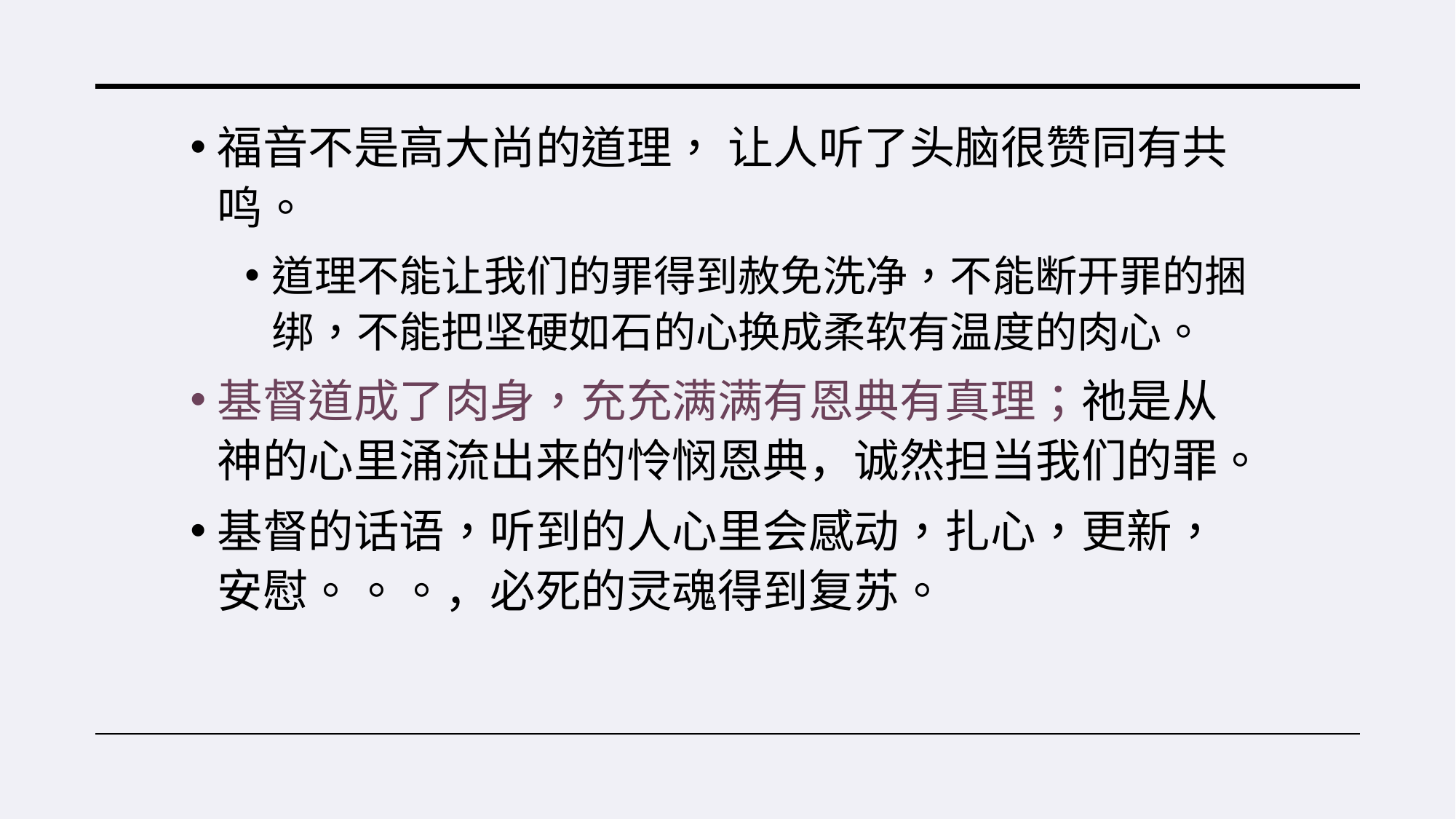

福音不是高大尚的道理， 让人听了头脑很赞同有共鸣。
道理不能让我们的罪得到赦免洗净，不能断开罪的捆绑，不能把坚硬如石的心换成柔软有温度的肉心。
基督道成了肉身，充充满满有恩典有真理；祂是从神的心里涌流出来的怜悯恩典，诚然担当我们的罪。
基督的话语，听到的人心里会感动，扎心，更新，安慰。。。，必死的灵魂得到复苏。